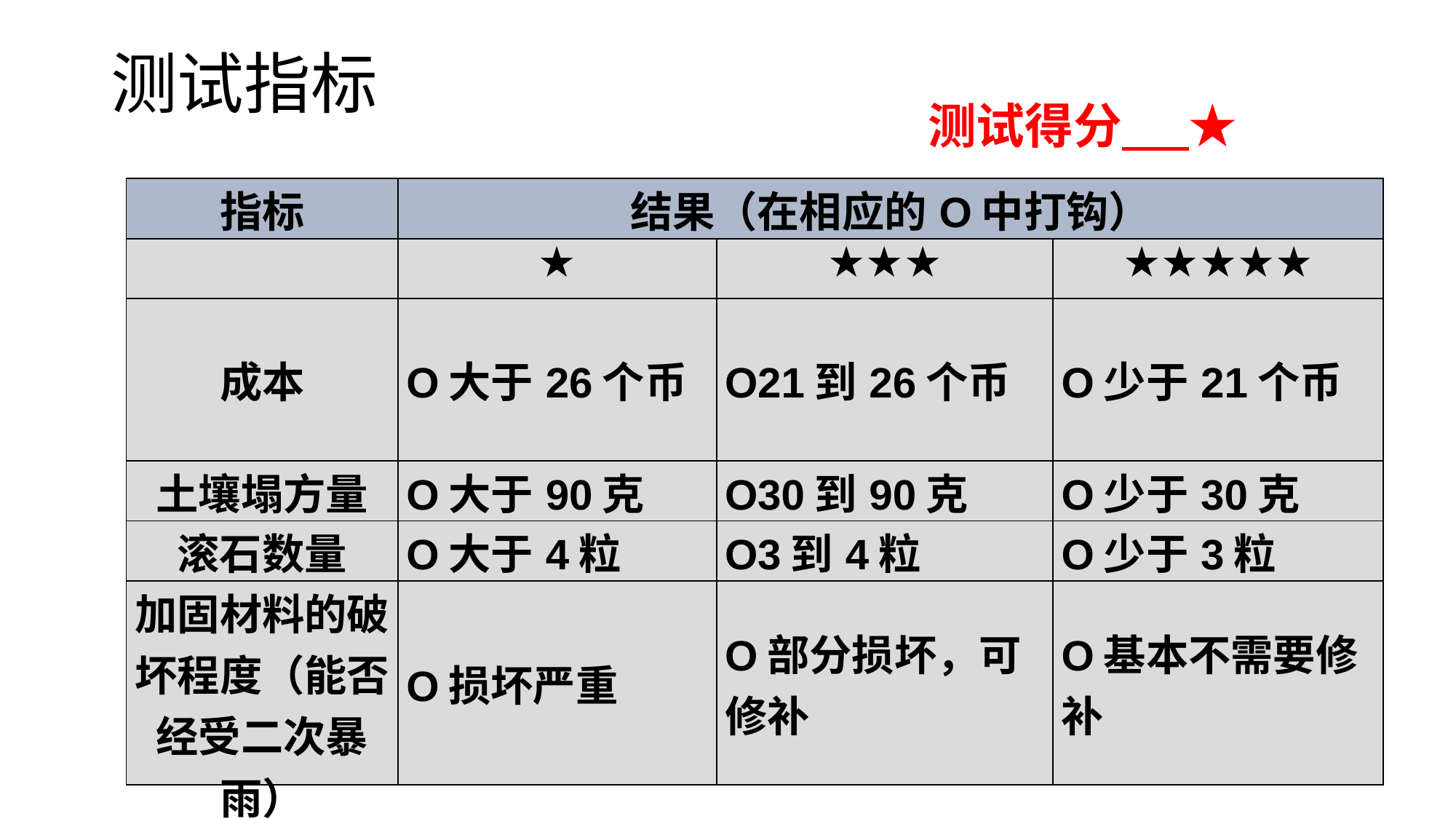

# 测试指标
    测试得分      ★
| 指标 | 结果（在相应的Ο中打钩） |  |  |
| --- | --- | --- | --- |
|  | ★ | ★★★ | ★★★★★ |
| 成本 | Ο大于26个币 | Ο21到26个币 | Ο少于21个币 |
| 土壤塌方量 | Ο大于90克 | Ο30到90克 | Ο少于30克 |
| 滚石数量 | Ο大于4粒 | Ο3到4粒 | Ο少于3粒 |
| 加固材料的破坏程度（能否经受二次暴雨） | Ο损坏严重 | Ο部分损坏，可修补 | Ο基本不需要修补 |